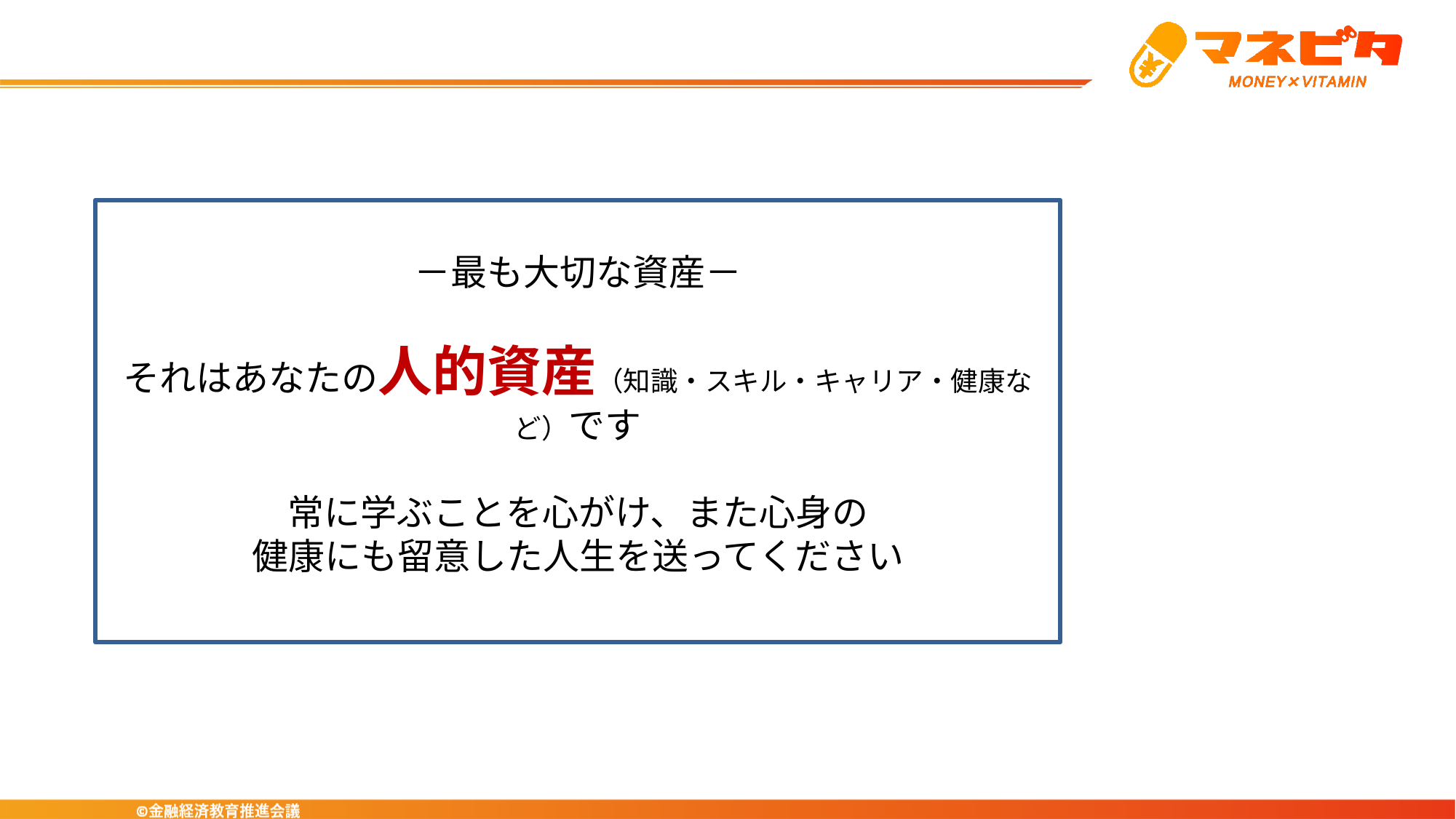

－最も大切な資産－
それはあなたの人的資産（知識・スキル・キャリア・健康など）です
常に学ぶことを心がけ、また心身の
健康にも留意した人生を送ってください